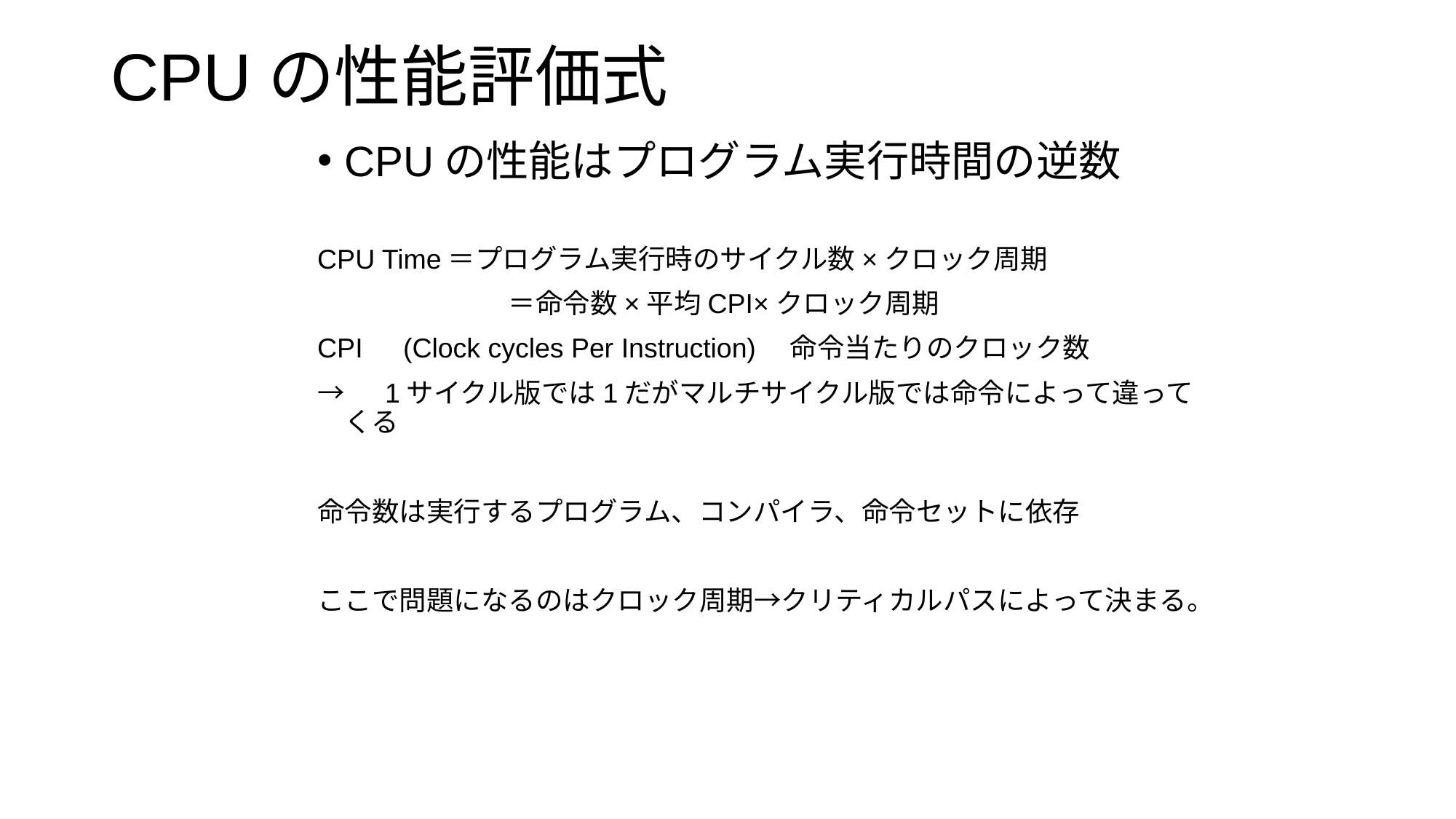

# CPUの性能評価式
CPUの性能はプログラム実行時間の逆数

CPU Time＝プログラム実行時のサイクル数×クロック周期
　　　　　　　＝命令数×平均CPI×クロック周期
CPI　(Clock cycles Per Instruction)　命令当たりのクロック数
→　1サイクル版では1だがマルチサイクル版では命令によって違ってくる

命令数は実行するプログラム、コンパイラ、命令セットに依存

ここで問題になるのはクロック周期→クリティカルパスによって決まる。